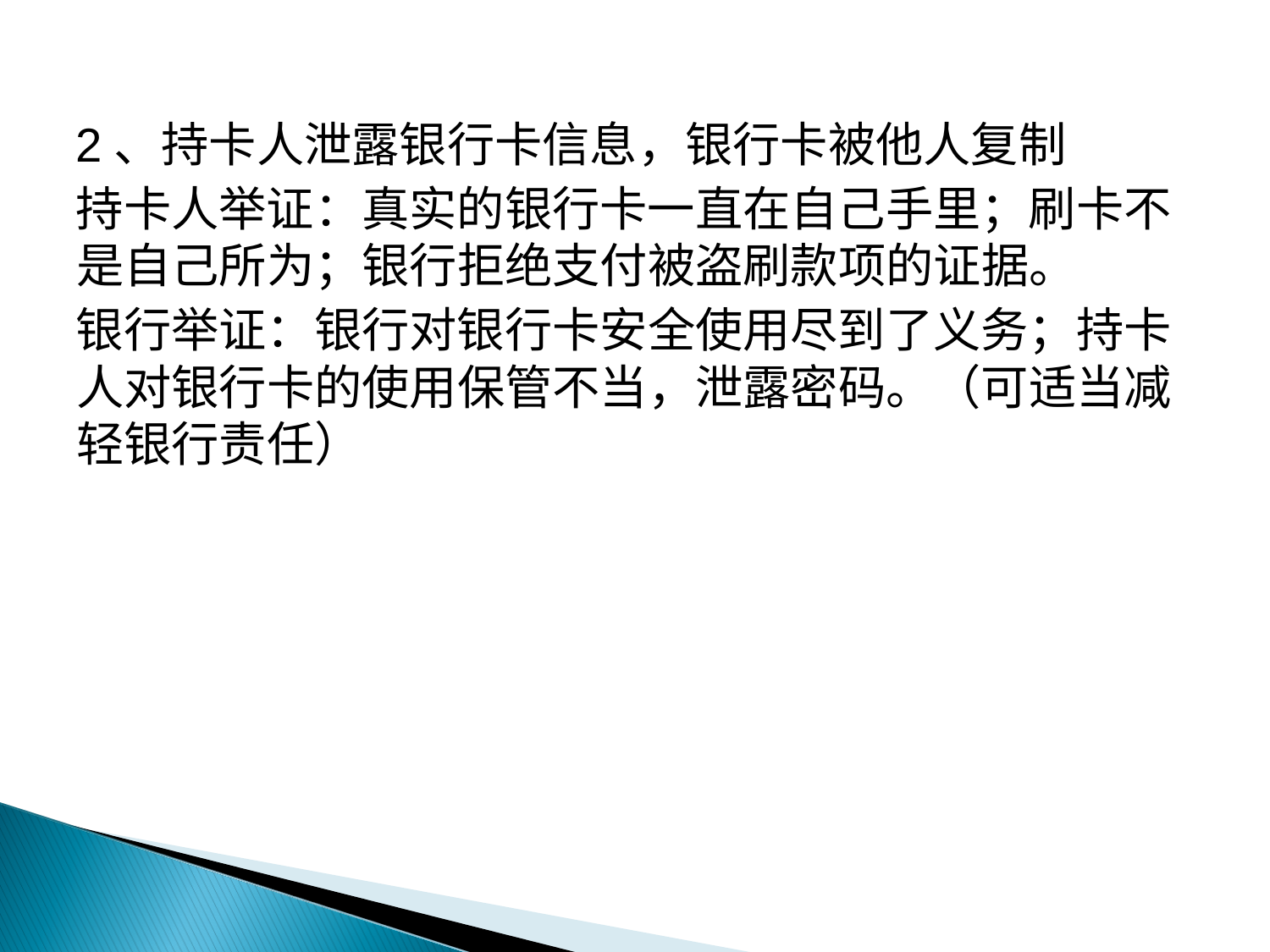

2、持卡人泄露银行卡信息，银行卡被他人复制
持卡人举证：真实的银行卡一直在自己手里；刷卡不是自己所为；银行拒绝支付被盗刷款项的证据。
银行举证：银行对银行卡安全使用尽到了义务；持卡人对银行卡的使用保管不当，泄露密码。（可适当减轻银行责任）